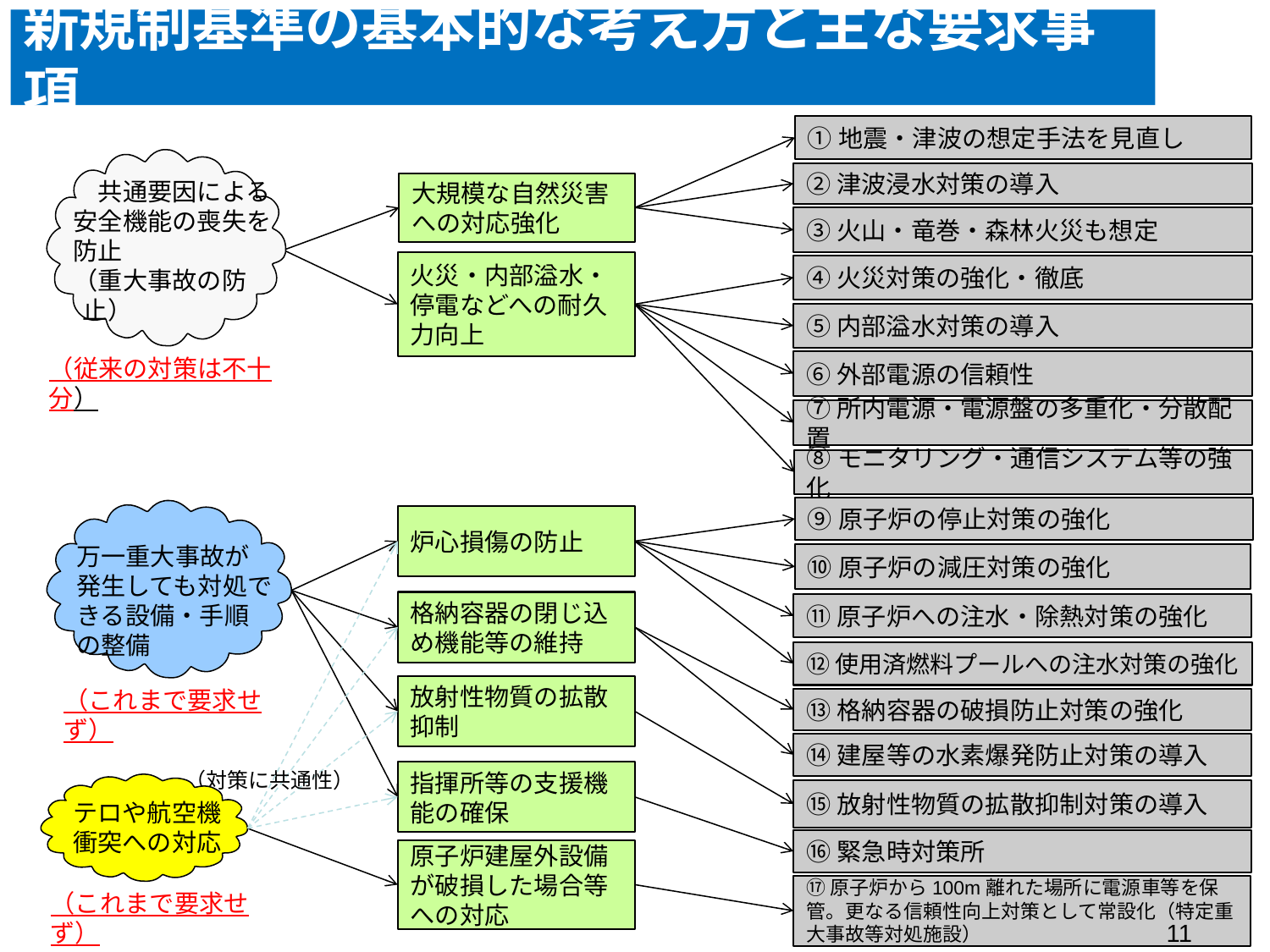

新規制基準の基本的な考え方と主な要求事項
①地震・津波の想定手法を見直し

②津波浸水対策の導入
　共通要因による安全機能の喪失を防止
（重大事故の防止）
大規模な自然災害への対応強化
③火山・竜巻・森林火災も想定
火災・内部溢水・停電などへの耐久力向上
④火災対策の強化・徹底
⑤内部溢水対策の導入
（従来の対策は不十分）
⑥外部電源の信頼性
⑦所内電源・電源盤の多重化・分散配置
⑧モニタリング・通信システム等の強化
⑨原子炉の停止対策の強化

炉心損傷の防止
万一重大事故が発生しても対処できる設備・手順の整備
⑩原子炉の減圧対策の強化
格納容器の閉じ込め機能等の維持
⑪原子炉への注水・除熱対策の強化
⑫使用済燃料プールへの注水対策の強化
放射性物質の拡散抑制
（これまで要求せず）
⑬格納容器の破損防止対策の強化
⑭建屋等の水素爆発防止対策の導入
指揮所等の支援機能の確保
（対策に共通性）

⑮放射性物質の拡散抑制対策の導入
テロや航空機衝突への対応
⑯緊急時対策所
原子炉建屋外設備が破損した場合等への対応
⑰原子炉から100m離れた場所に電源車等を保管。更なる信頼性向上対策として常設化（特定重大事故等対処施設）
（これまで要求せず）
11